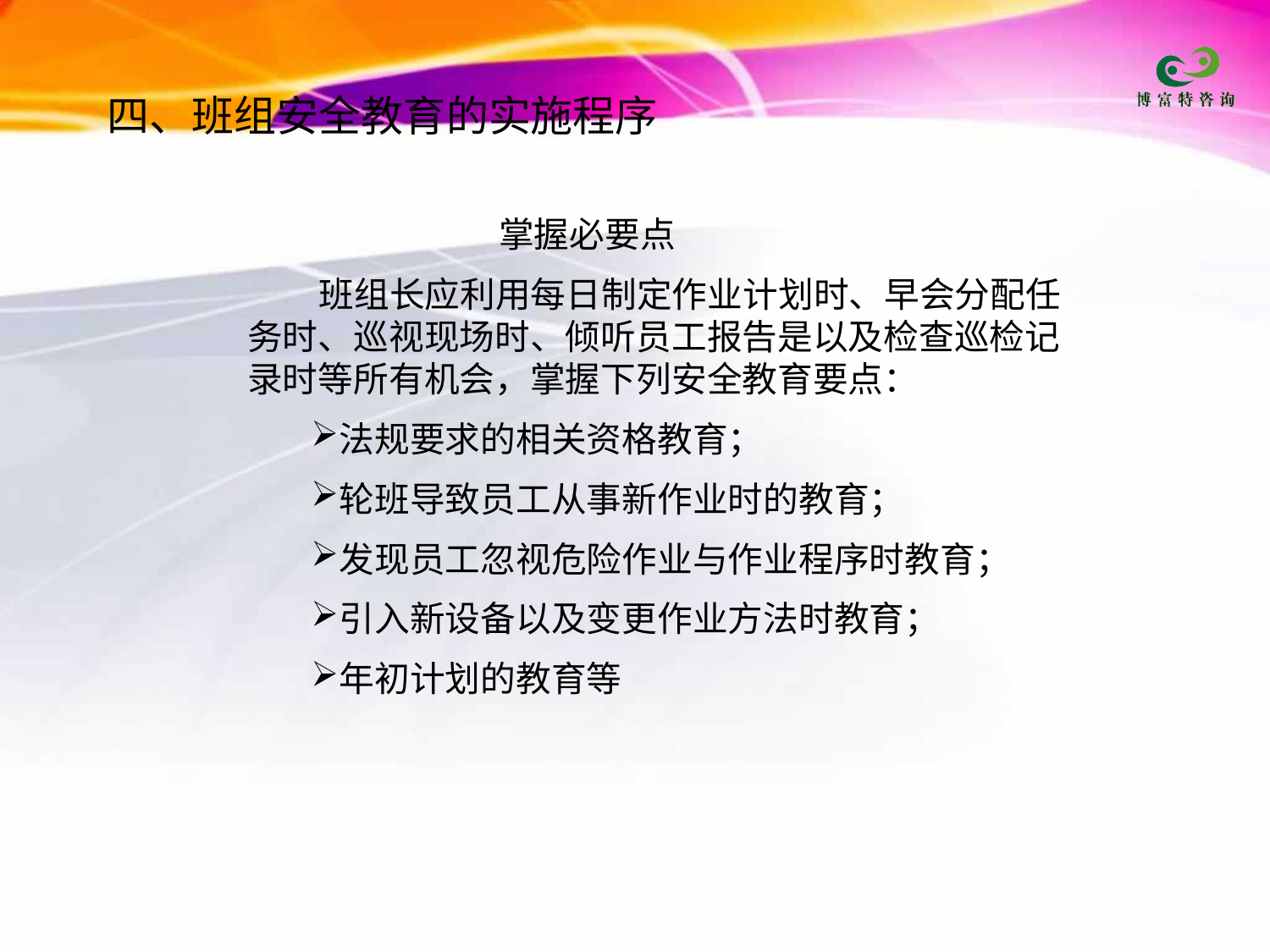

四、班组安全教育的实施程序
                               掌握必要点
        班组长应利用每日制定作业计划时、早会分配任务时、巡视现场时、倾听员工报告是以及检查巡检记录时等所有机会，掌握下列安全教育要点：
法规要求的相关资格教育；
轮班导致员工从事新作业时的教育；
发现员工忽视危险作业与作业程序时教育；
引入新设备以及变更作业方法时教育；
年初计划的教育等